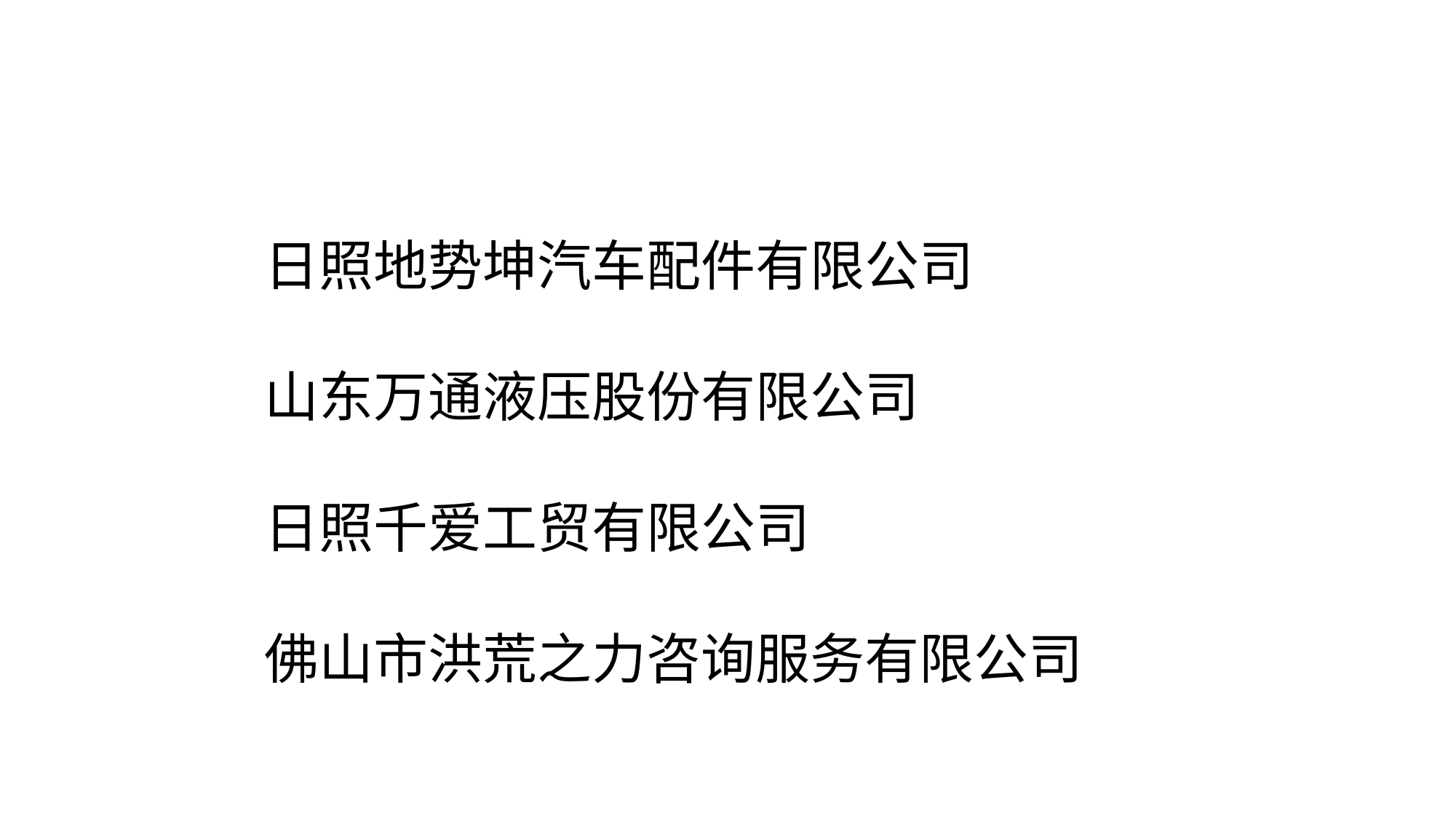

日照地势坤汽车配件有限公司

山东万通液压股份有限公司

日照千爱工贸有限公司

佛山市洪荒之力咨询服务有限公司